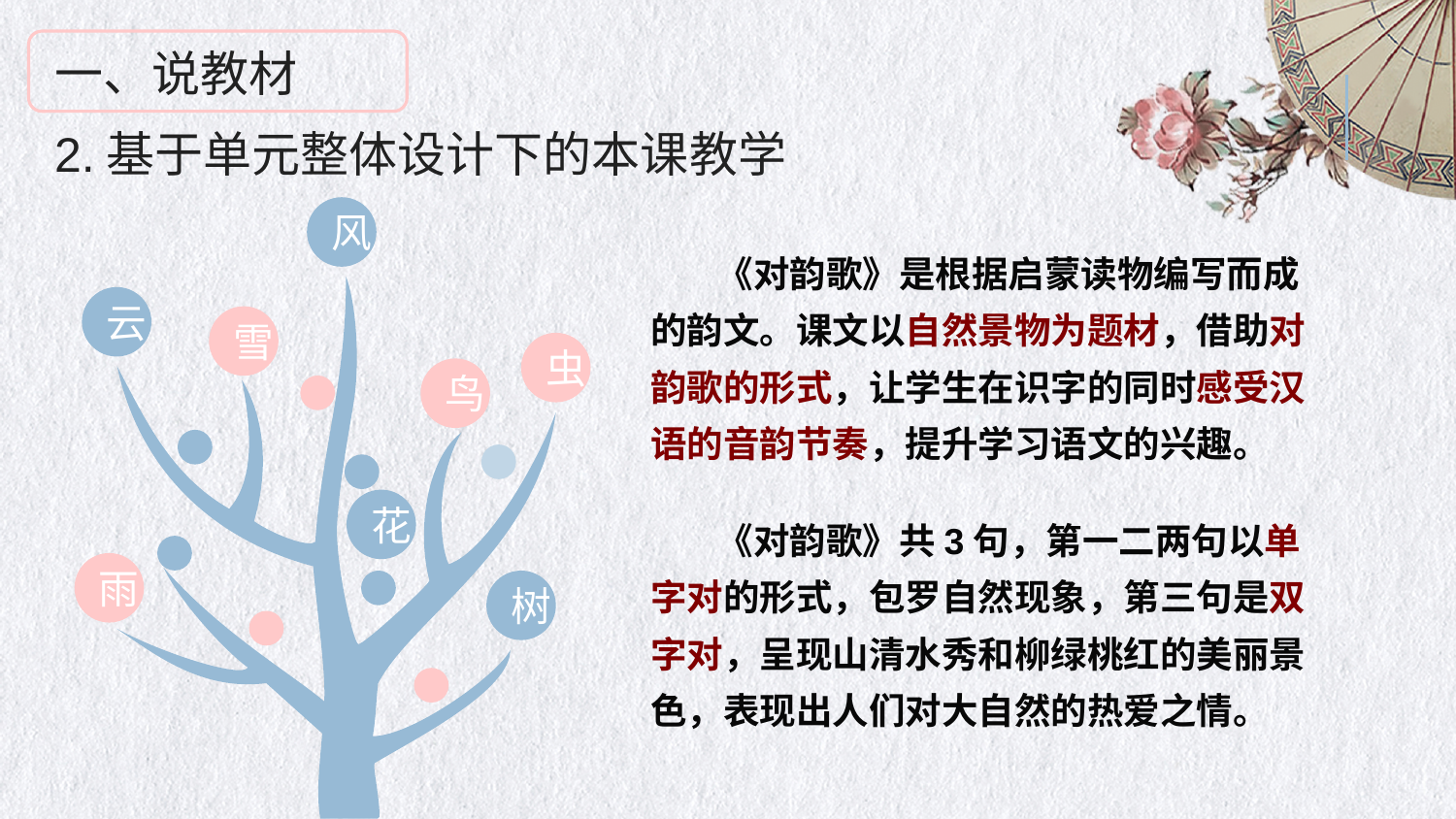

一、说教材
2.基于单元整体设计下的本课教学
风

云
雪
虫
鸟

雨

树

       《对韵歌》是根据启蒙读物编写而成的韵文。课文以自然景物为题材，借助对韵歌的形式，让学生在识字的同时感受汉语的音韵节奏，提升学习语文的兴趣。
花
       《对韵歌》共3句，第一二两句以单字对的形式，包罗自然现象，第三句是双字对，呈现山清水秀和柳绿桃红的美丽景色，表现出人们对大自然的热爱之情。